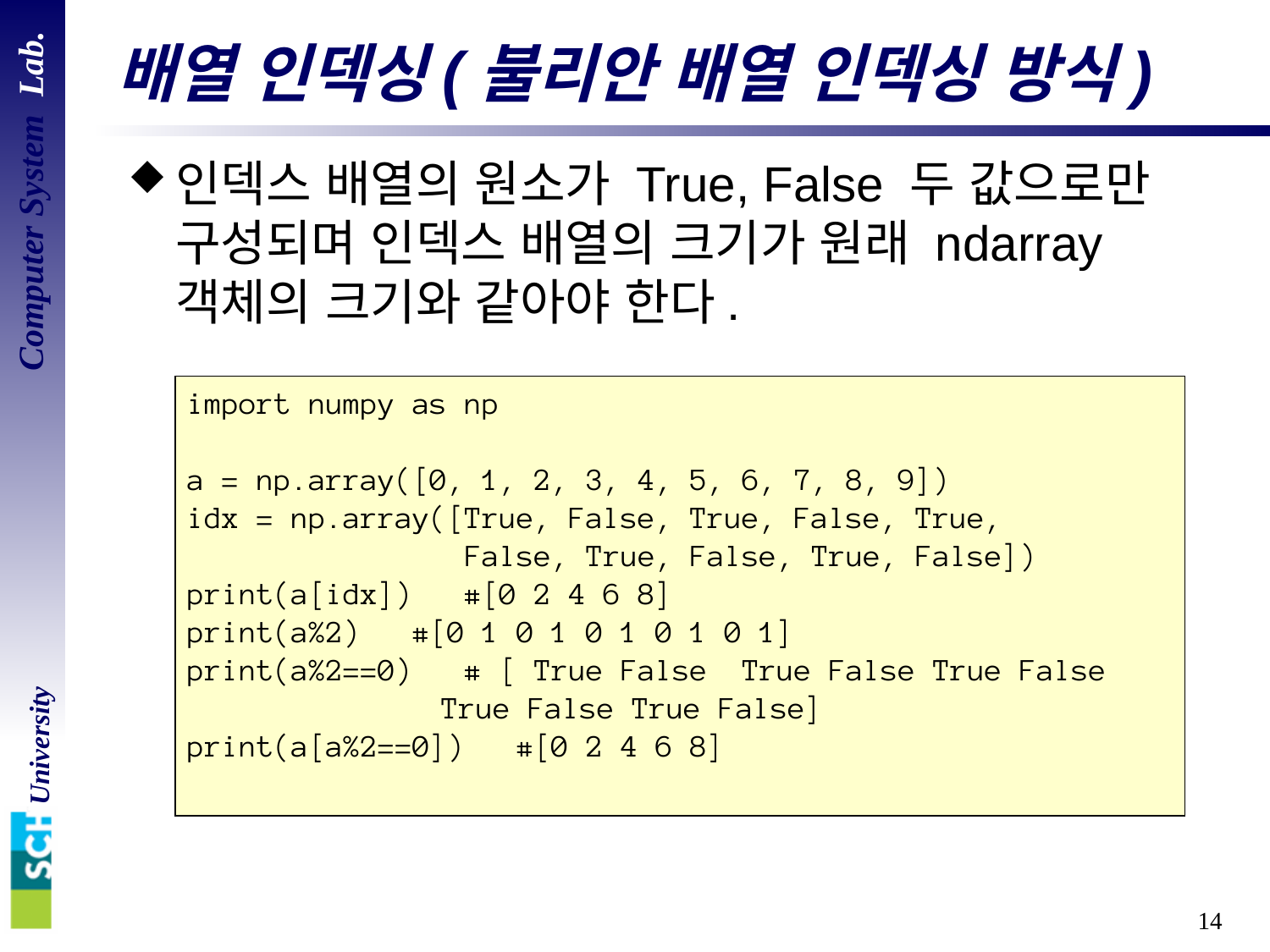

# 배열 인덱싱(불리안 배열 인덱싱 방식)

인덱스 배열의 원소가 True, False 두 값으로만 구성되며 인덱스 배열의 크기가 원래 ndarray 객체의 크기와 같아야 한다.
import numpy as np

a = np.array([0, 1, 2, 3, 4, 5, 6, 7, 8, 9])
idx = np.array([True, False, True, False, True,
                False, True, False, True, False])
print(a[idx])   #[0 2 4 6 8]
print(a%2)   #[0 1 0 1 0 1 0 1 0 1]
print(a%2==0)   # [ True False  True False True False          		True False True False]
print(a[a%2==0])   #[0 2 4 6 8]